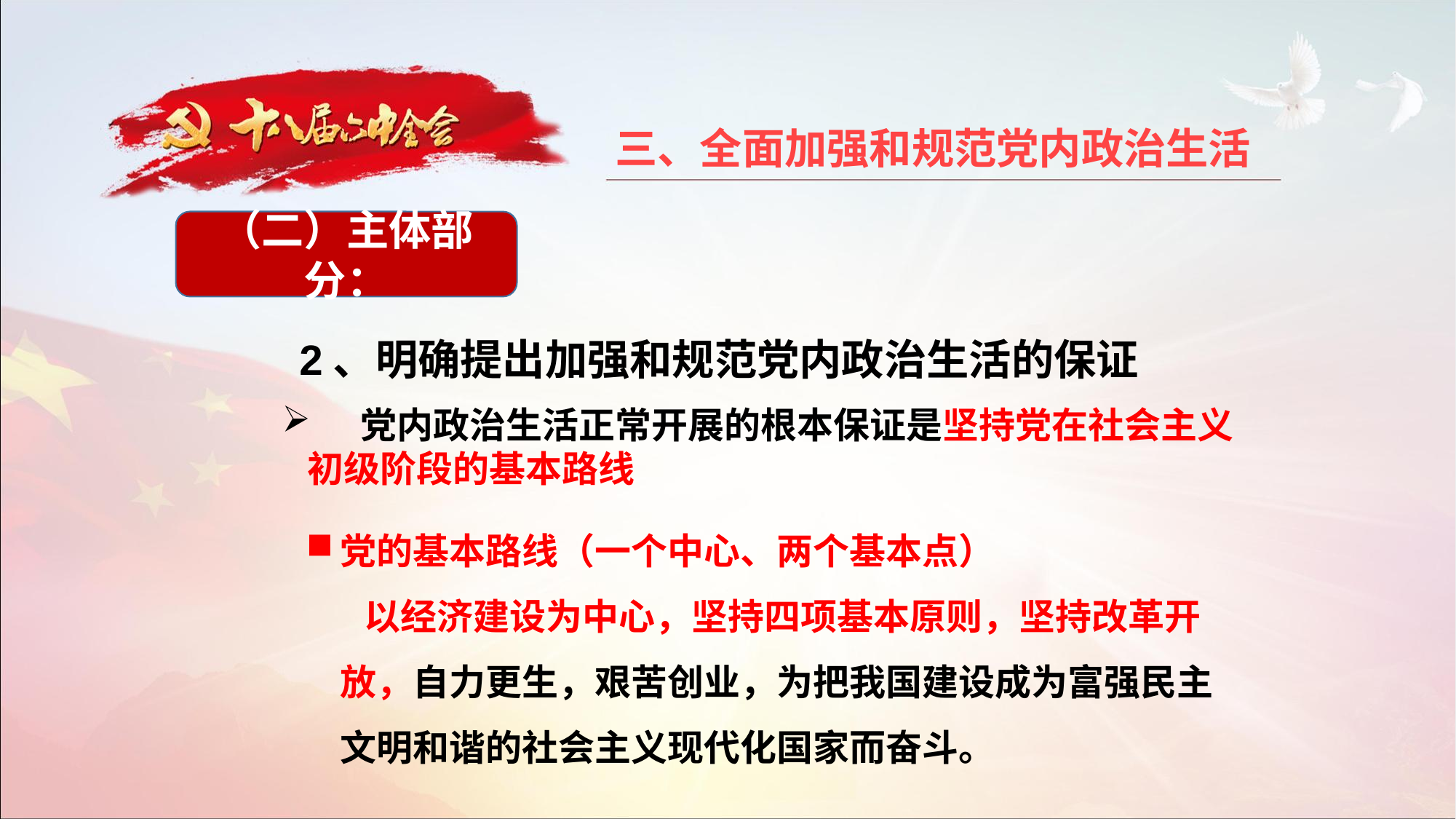

三、全面加强和规范党内政治生活
（二）主体部分：

2、明确提出加强和规范党内政治生活的保证
     党内政治生活正常开展的根本保证是坚持党在社会主义初级阶段的基本路线
党的基本路线（一个中心、两个基本点）
      以经济建设为中心，坚持四项基本原则，坚持改革开放，自力更生，艰苦创业，为把我国建设成为富强民主文明和谐的社会主义现代化国家而奋斗。